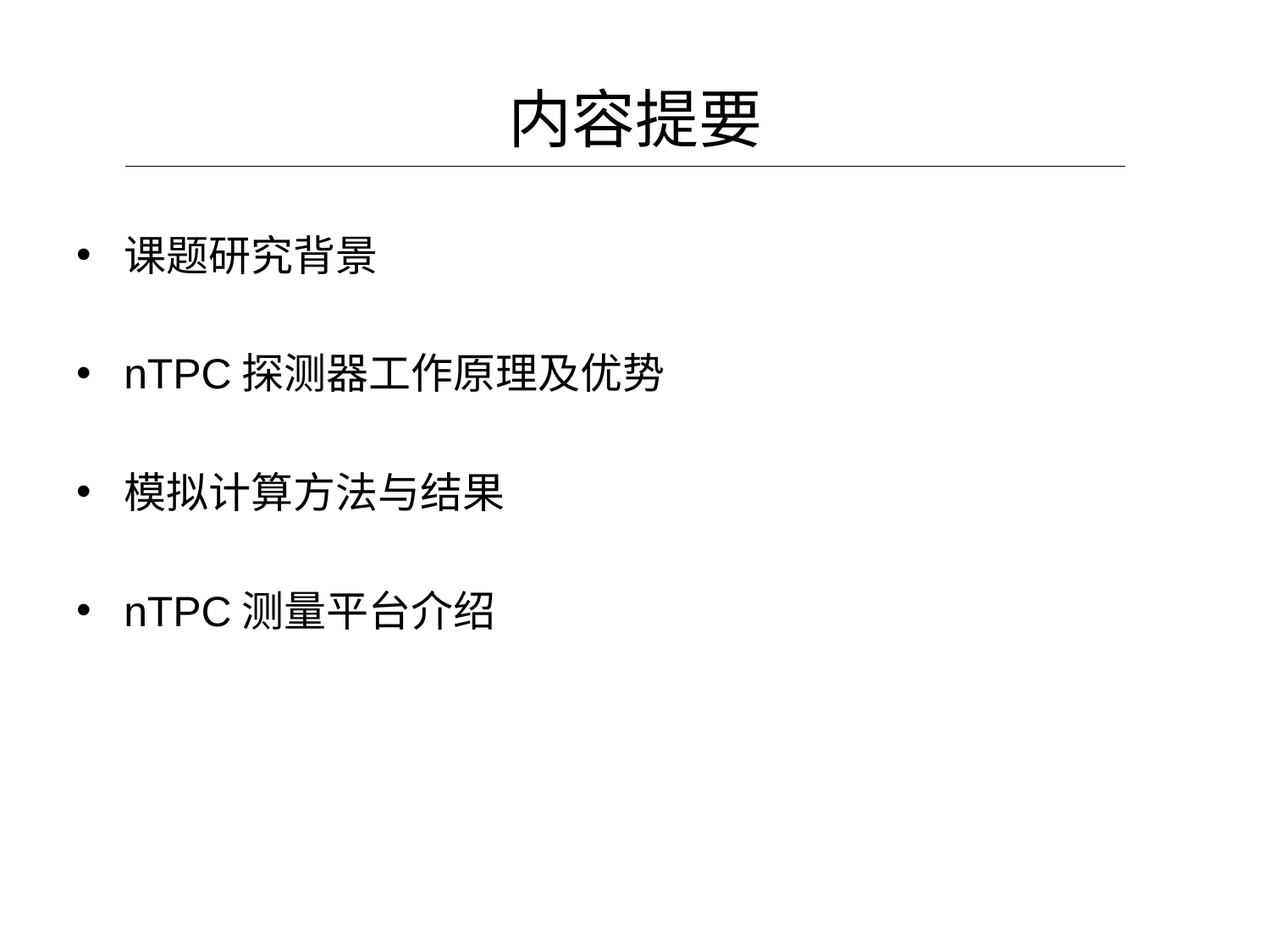

# 内容提要
课题研究背景

nTPC探测器工作原理及优势

模拟计算方法与结果

nTPC测量平台介绍